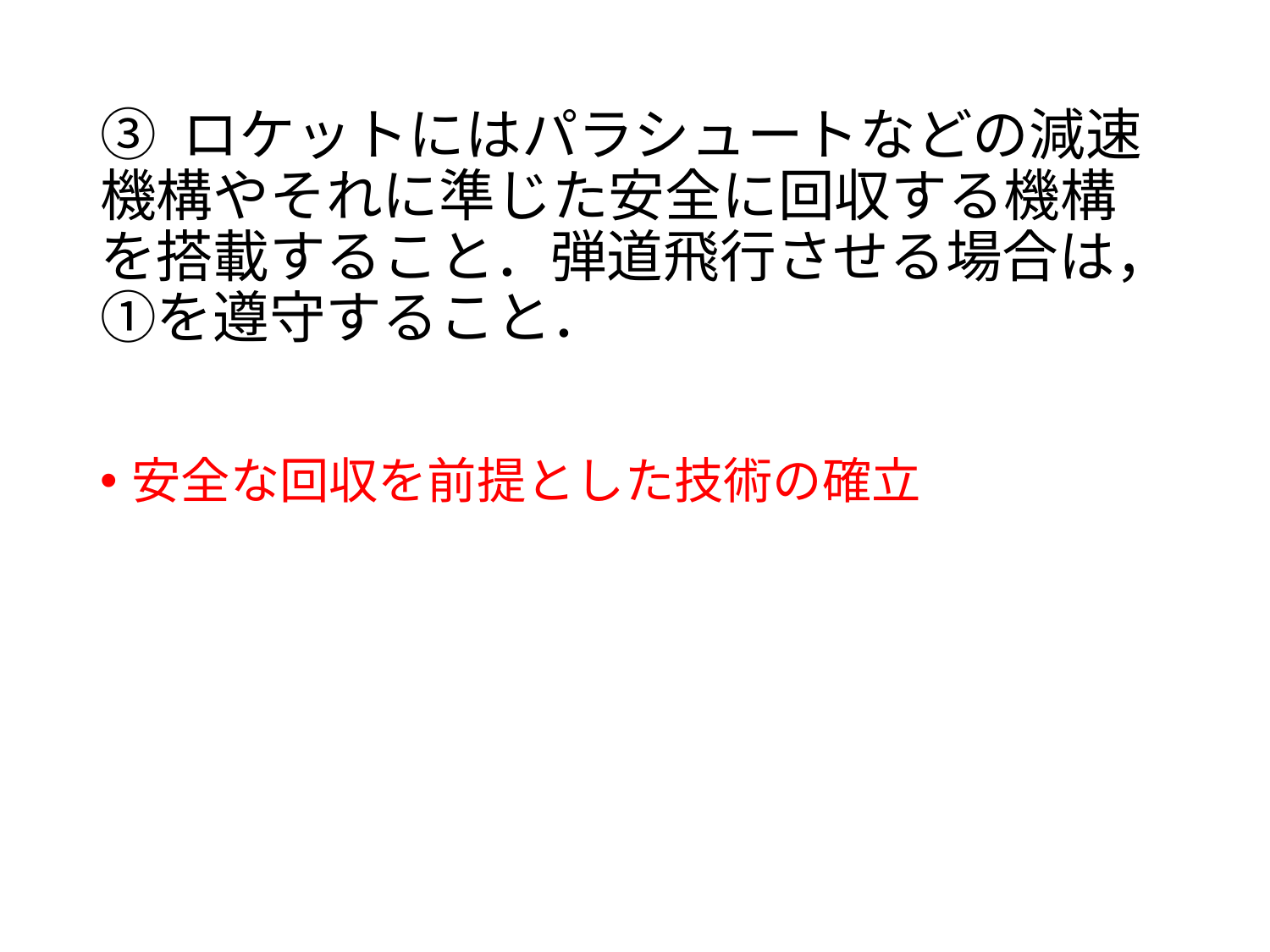

# ③ ロケットにはパラシュートなどの減速機構やそれに準じた安全に回収する機構を搭載すること．弾道飛行させる場合は，①を遵守すること．
安全な回収を前提とした技術の確立